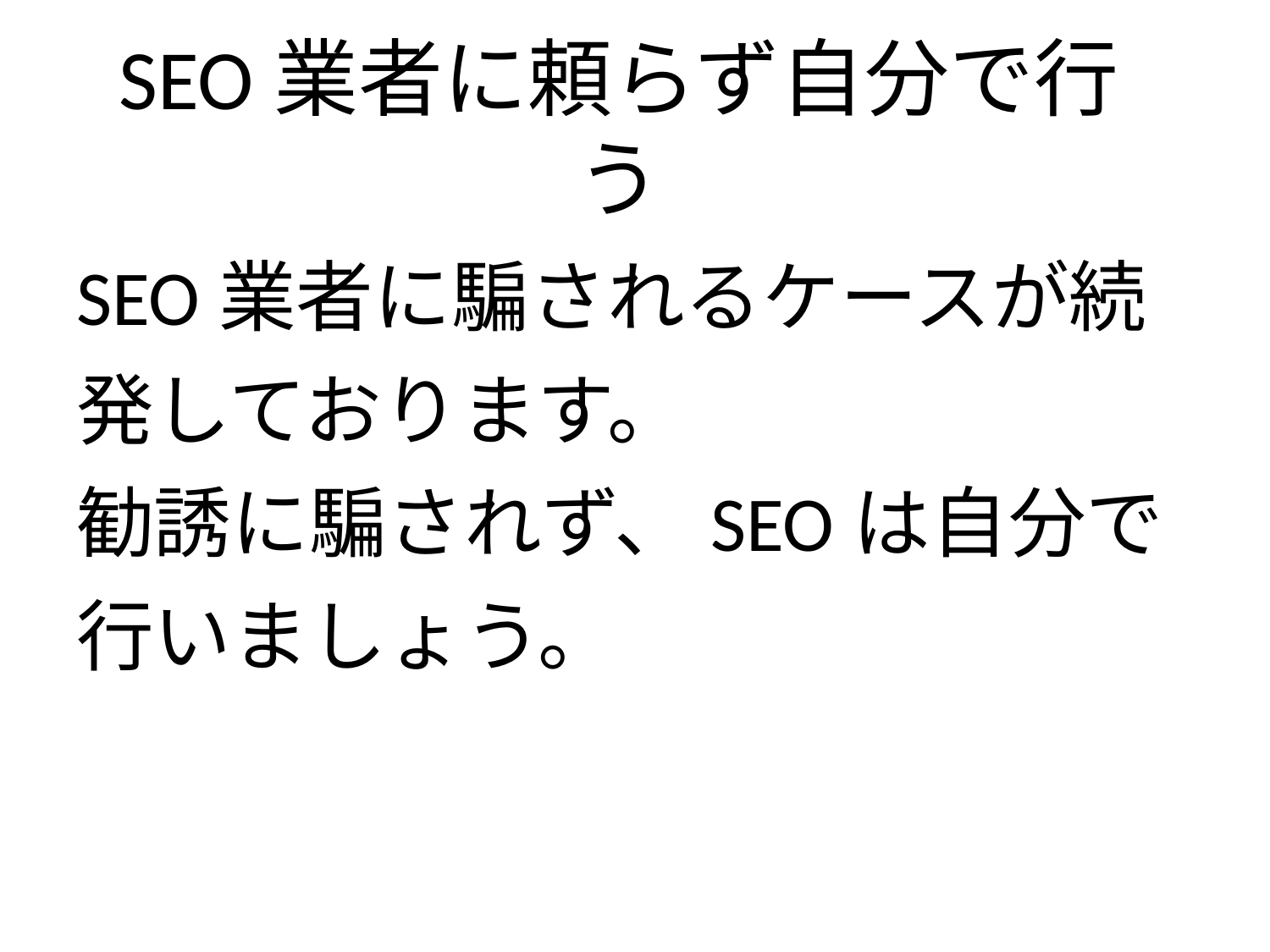

# SEO業者に頼らず自分で行う
SEO業者に騙されるケースが続発しております。
勧誘に騙されず、SEOは自分で行いましょう。